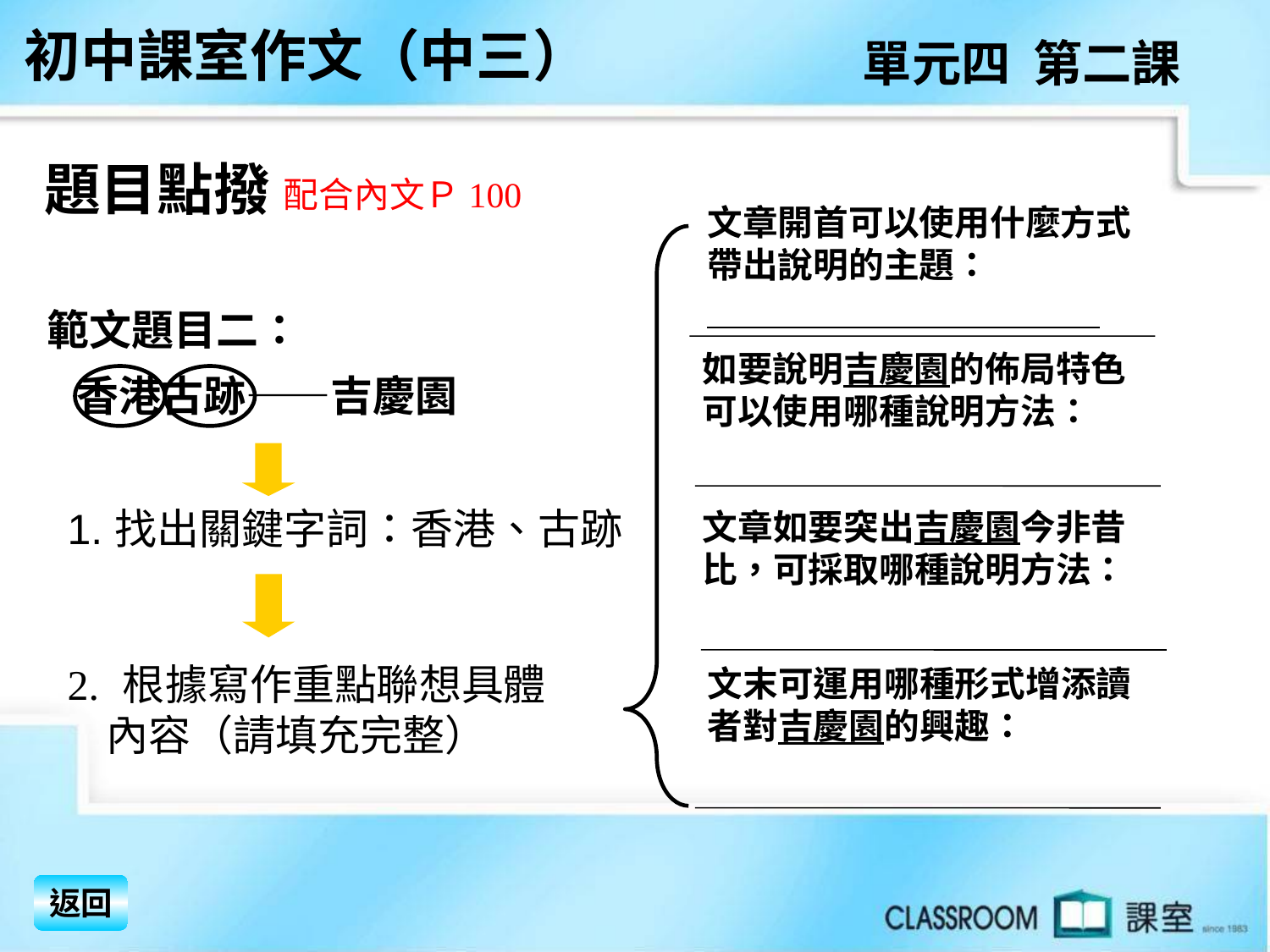

初中課室作文（中三）
單元四  第二課
題目點撥
配合內文Ｐ100
文章開首可以使用什麼方式帶出說明的主題：

範文題目二：
  香港古跡——吉慶園

如要說明吉慶園的佈局特色可以使用哪種說明方法：

找出關鍵字詞：香港、古跡
文章如要突出吉慶園今非昔比，可採取哪種說明方法：

2. 根據寫作重點聯想具體
   內容（請填充完整）
文末可運用哪種形式增添讀者對吉慶園的興趣：

返回